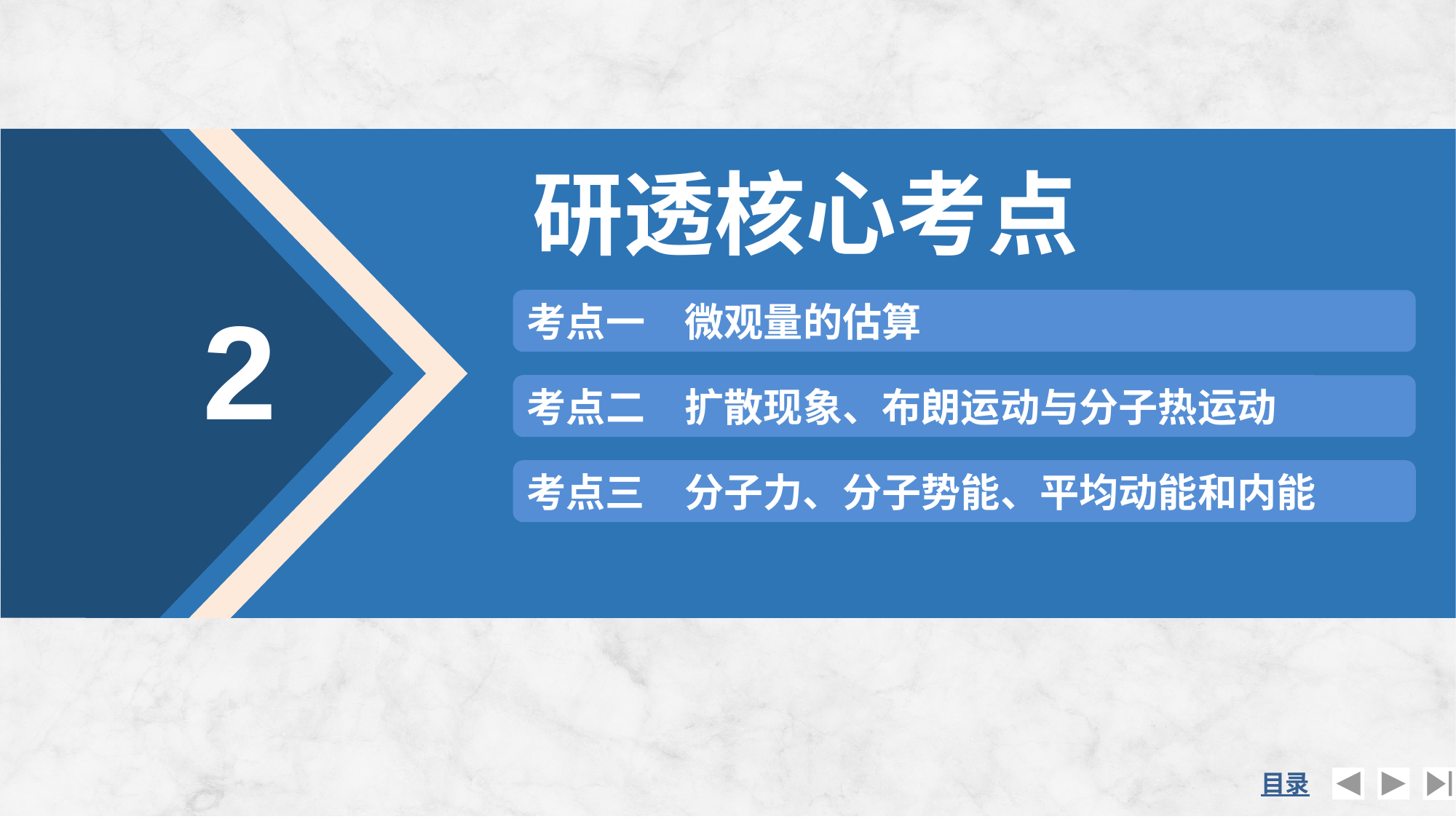

研透核心考点
2
考点一　微观量的估算
考点二　扩散现象、布朗运动与分子热运动
考点三　分子力、分子势能、平均动能和内能